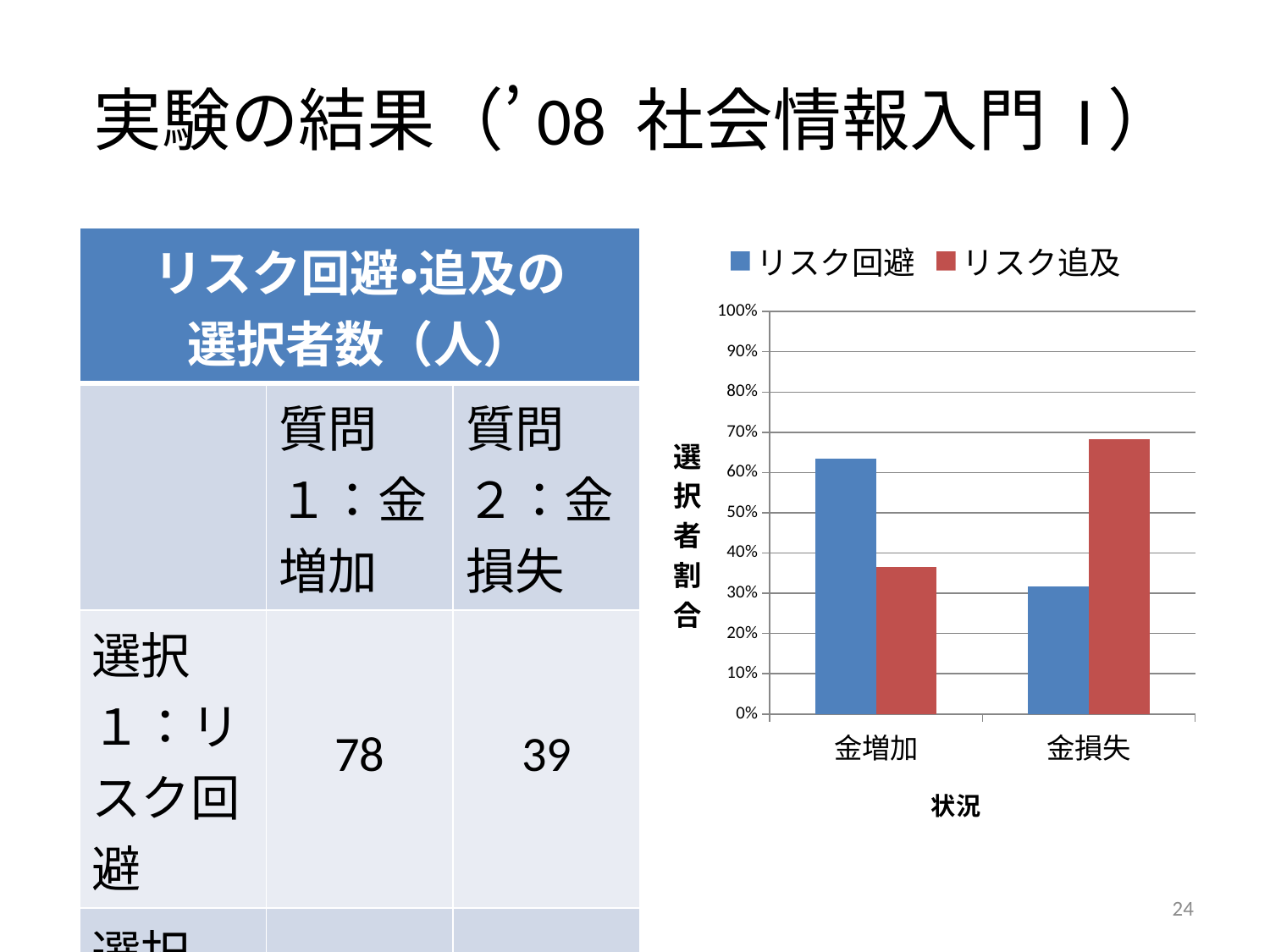

# 実験の結果（’08 社会情報入門 I）

### Chart

| Category | リスク回避 | リスク追及 |
|---|---|---|
| 金増加 | 0.6341463414634146 | 0.36585365853658525 |
| 金損失 | 0.3170731707317073 | 0.682926829268296 |
| リスク回避・追及の 選択者数（人） |  |  |
| --- | --- | --- |
|  | 質問１：金増加 | 質問２：金損失 |
| 選択１：リスク回避 | 78 | 39 |
| 選択２： リスク追及 | 45 | 84 |
24